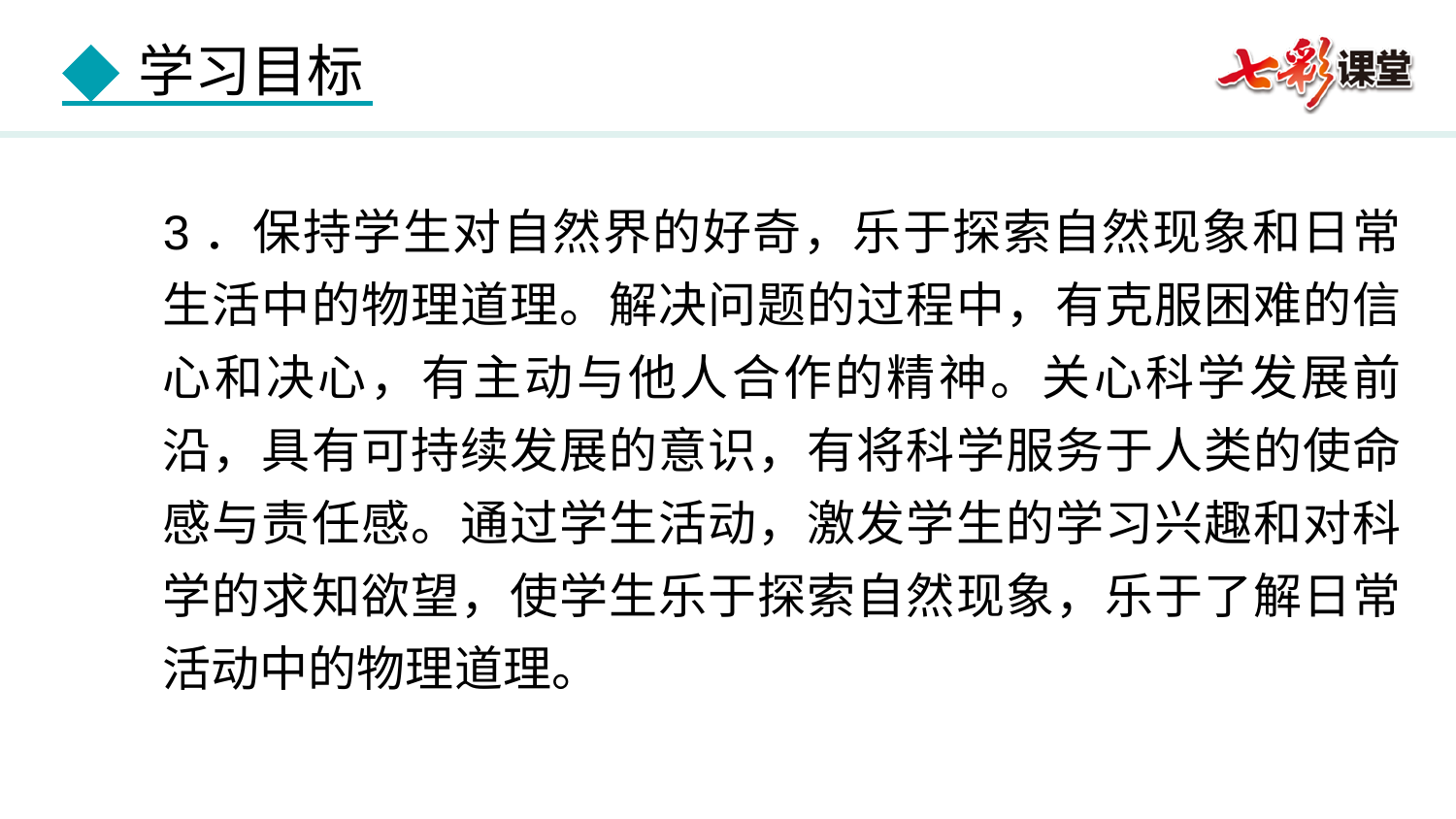

3．保持学生对自然界的好奇，乐于探索自然现象和日常生活中的物理道理。解决问题的过程中，有克服困难的信心和决心，有主动与他人合作的精神。关心科学发展前沿，具有可持续发展的意识，有将科学服务于人类的使命感与责任感。通过学生活动，激发学生的学习兴趣和对科学的求知欲望，使学生乐于探索自然现象，乐于了解日常活动中的物理道理。